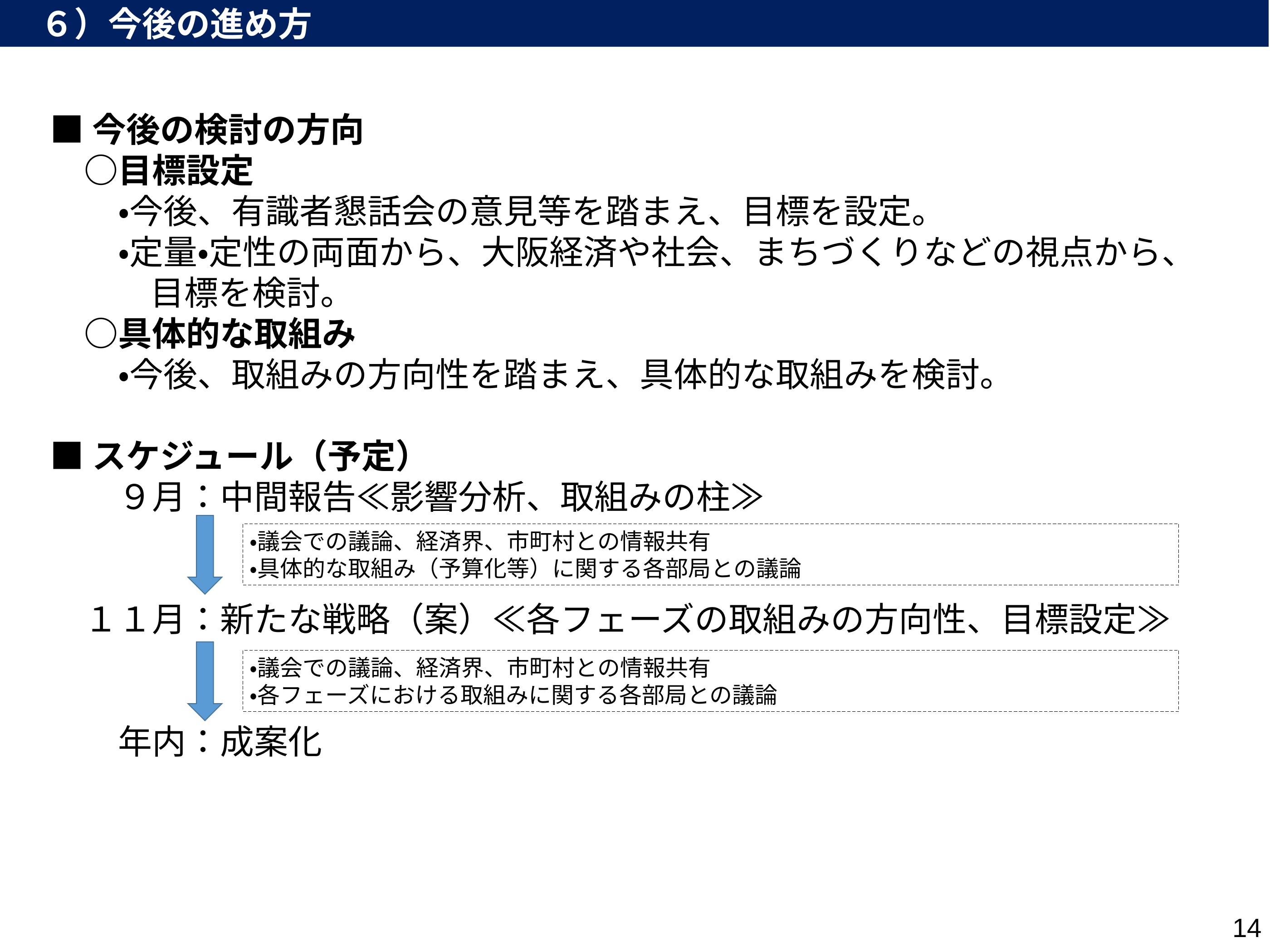

６）今後の進め方
■今後の検討の方向
　○目標設定
　　・今後、有識者懇話会の意見等を踏まえ、目標を設定。
　　・定量・定性の両面から、大阪経済や社会、まちづくりなどの視点から、目標を検討。
　○具体的な取組み
　　・今後、取組みの方向性を踏まえ、具体的な取組みを検討。

■スケジュール（予定）
　　９月：中間報告≪影響分析、取組みの柱≫

　１１月：新たな戦略（案）≪各フェーズの取組みの方向性、目標設定≫

　　年内：成案化

・議会での議論、経済界、市町村との情報共有
・具体的な取組み（予算化等）に関する各部局との議論

・議会での議論、経済界、市町村との情報共有
・各フェーズにおける取組みに関する各部局との議論
14